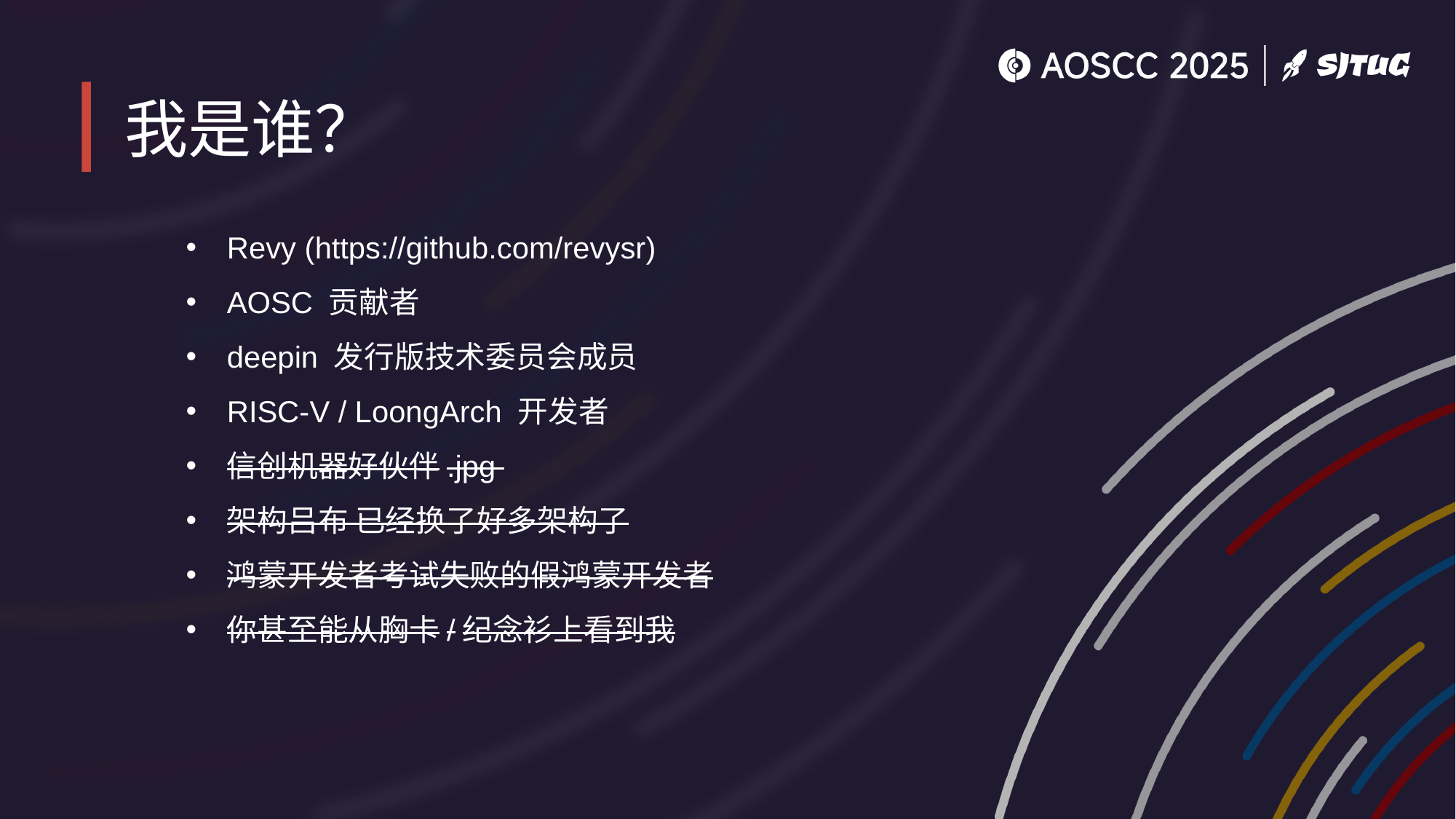

# 我是谁？
Revy (https://github.com/revysr)
AOSC 贡献者
deepin 发行版技术委员会成员
RISC-V / LoongArch 开发者
信创机器好伙伴.jpg
架构吕布 已经换了好多架构了
鸿蒙开发者考试失败的假鸿蒙开发者
你甚至能从胸卡/纪念衫上看到我